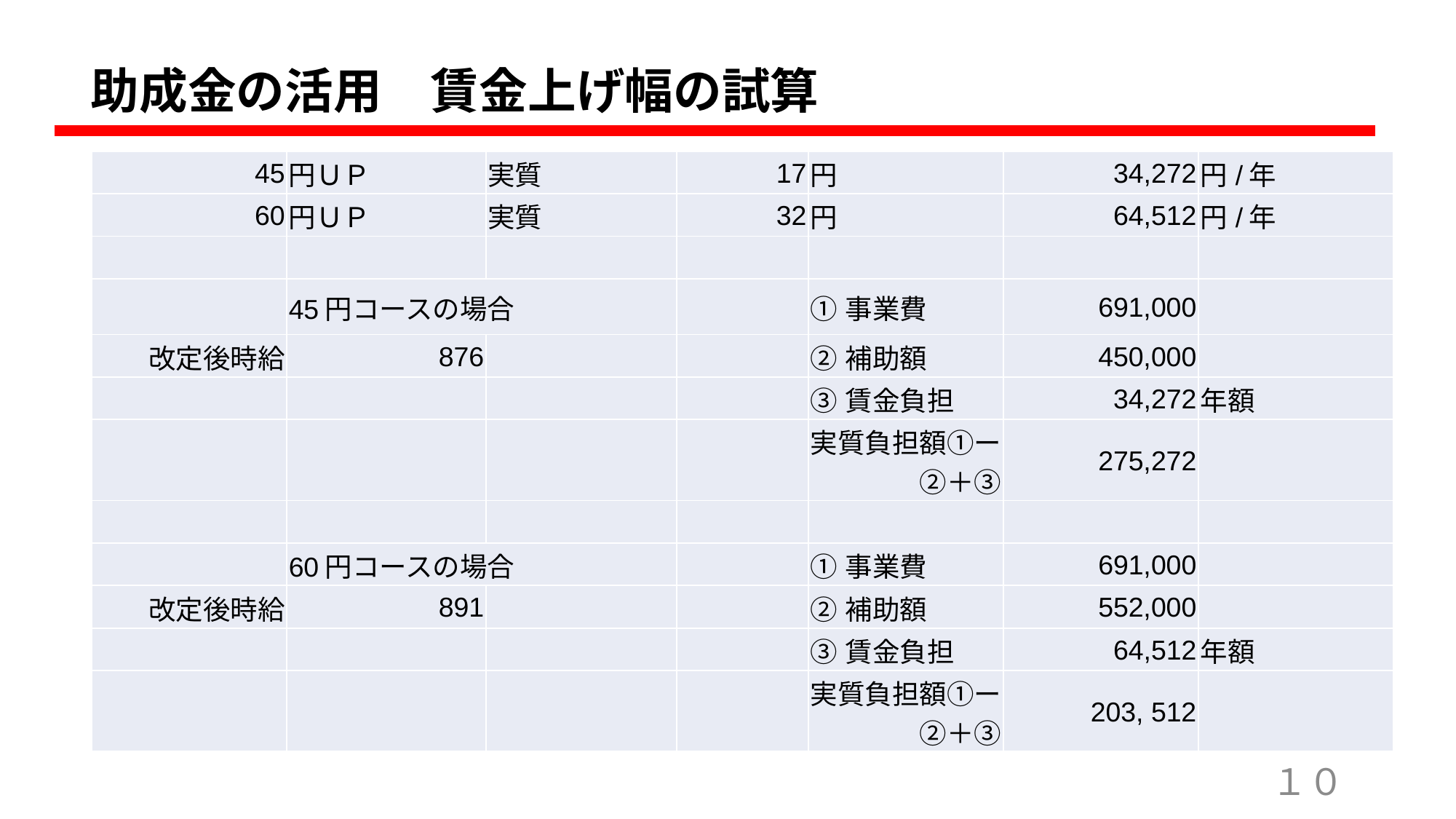

助成金の活用　賃金上げ幅の試算
| 45 | 円ＵＰ | 実質 | 17 | 円 | 34,272 | 円/年 |
| --- | --- | --- | --- | --- | --- | --- |
| 60 | 円ＵＰ | 実質 | 32 | 円 | 64,512 | 円/年 |
|  |  |  |  |  |  |  |
|  | 45円コースの場合 |  |  | ①事業費 | 691,000 |  |
| 改定後時給 | 876 |  |  | ②補助額 | 450,000 |  |
|  |  |  |  | ③賃金負担 | 34,272 | 年額 |
|  |  |  |  | 実質負担額①ー②＋③ | 275,272 |  |
|  |  |  |  |  |  |  |
|  | 60円コースの場合 |  |  | ①事業費 | 691,000 |  |
| 改定後時給 | 891 |  |  | ②補助額 | 552,000 |  |
|  |  |  |  | ③賃金負担 | 64,512 | 年額 |
|  |  |  |  | 実質負担額①ー②＋③ | 203, 512 |  |
１０